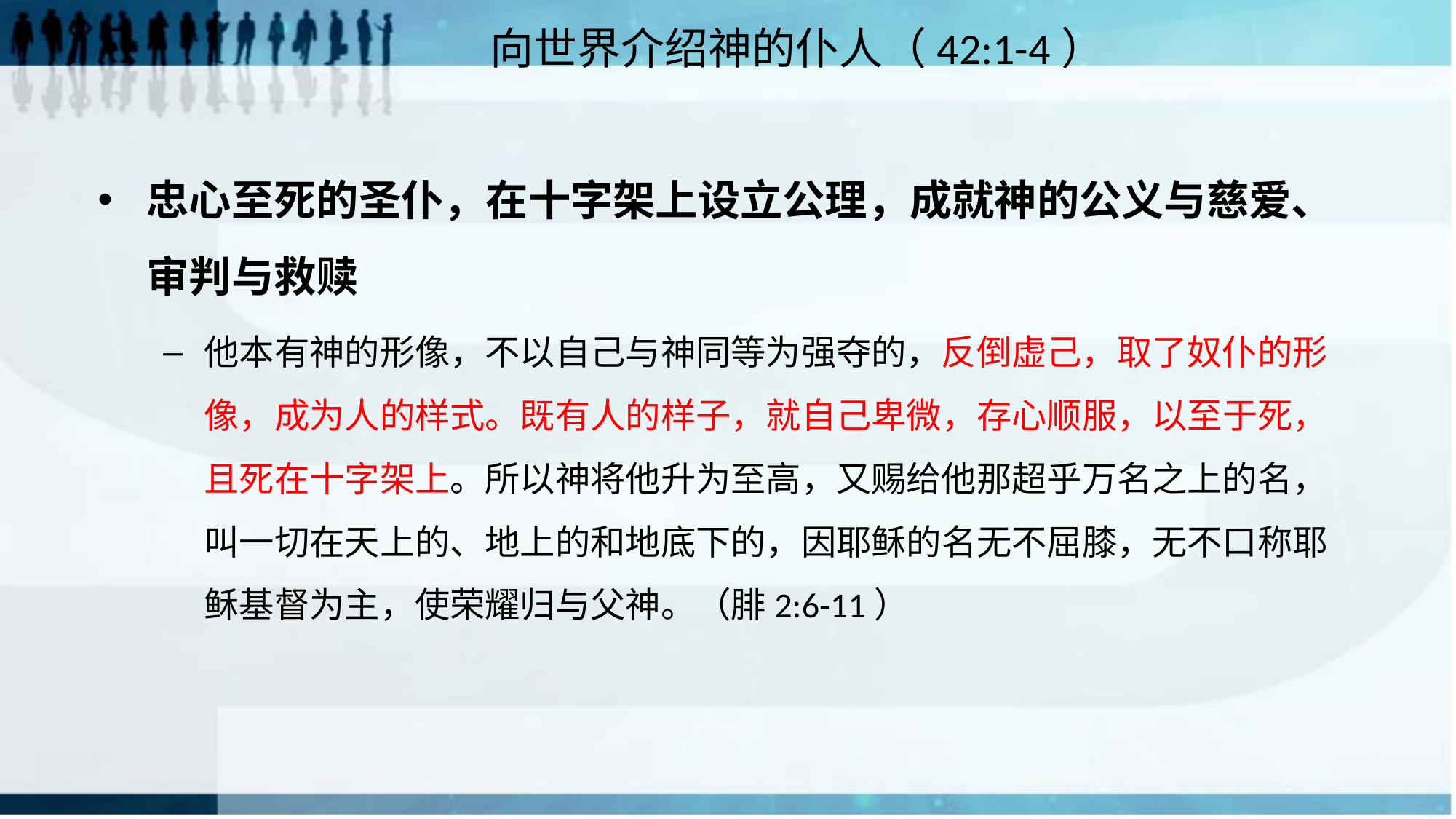

# 向世界介绍神的仆人（42:1-4）
忠心至死的圣仆，在十字架上设立公理，成就神的公义与慈爱、审判与救赎
他本有神的形像，不以自己与神同等为强夺的，反倒虚己，取了奴仆的形像，成为人的样式。既有人的样子，就自己卑微，存心顺服，以至于死，且死在十字架上。所以神将他升为至高，又赐给他那超乎万名之上的名，叫一切在天上的、地上的和地底下的，因耶稣的名无不屈膝，无不口称耶稣基督为主，使荣耀归与父神。（腓2:6-11）